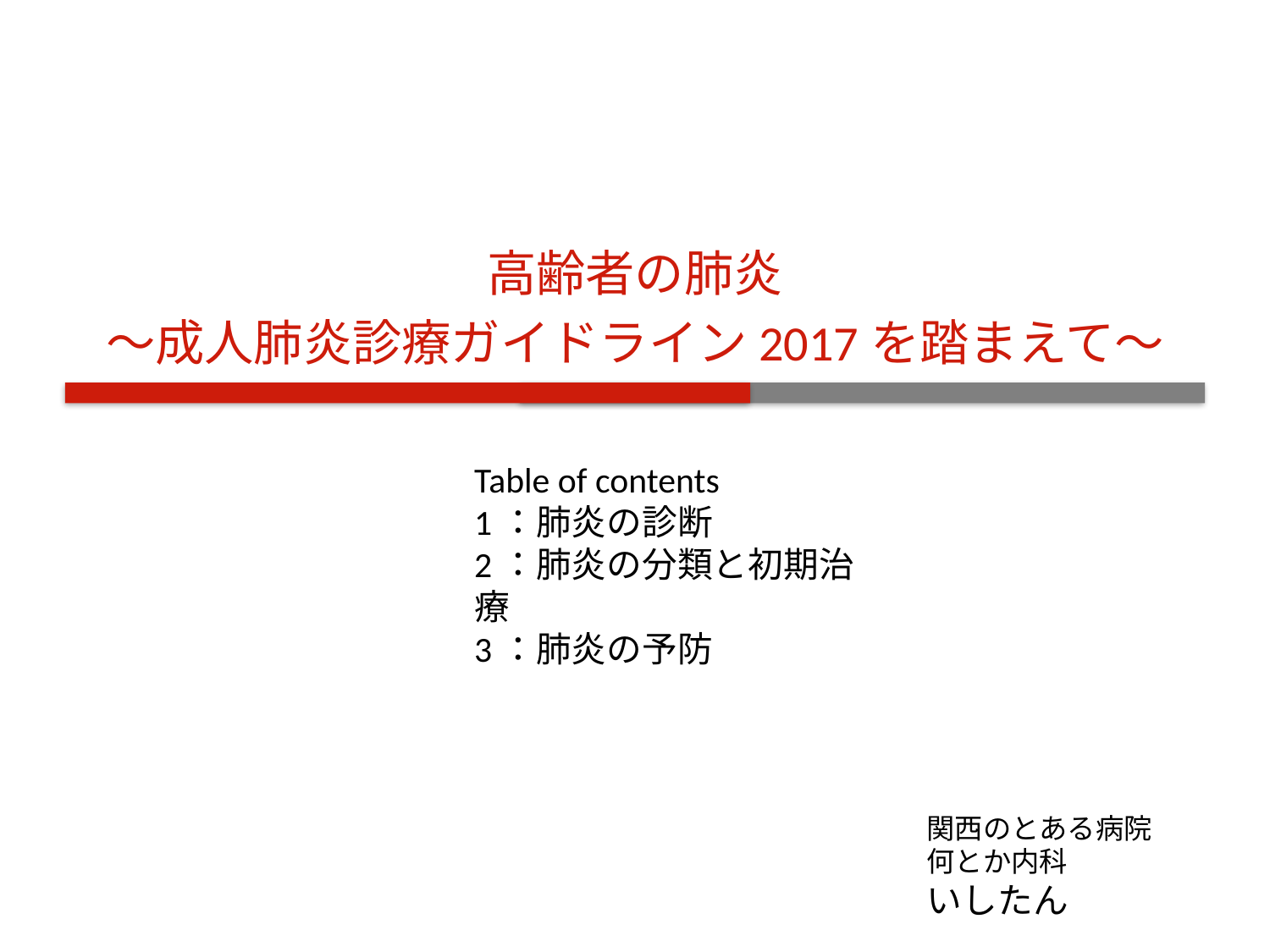

高齢者の肺炎
〜成人肺炎診療ガイドライン2017を踏まえて〜

Table of contents
1：肺炎の診断
2：肺炎の分類と初期治療
3：肺炎の予防
関西のとある病院
何とか内科
いしたん